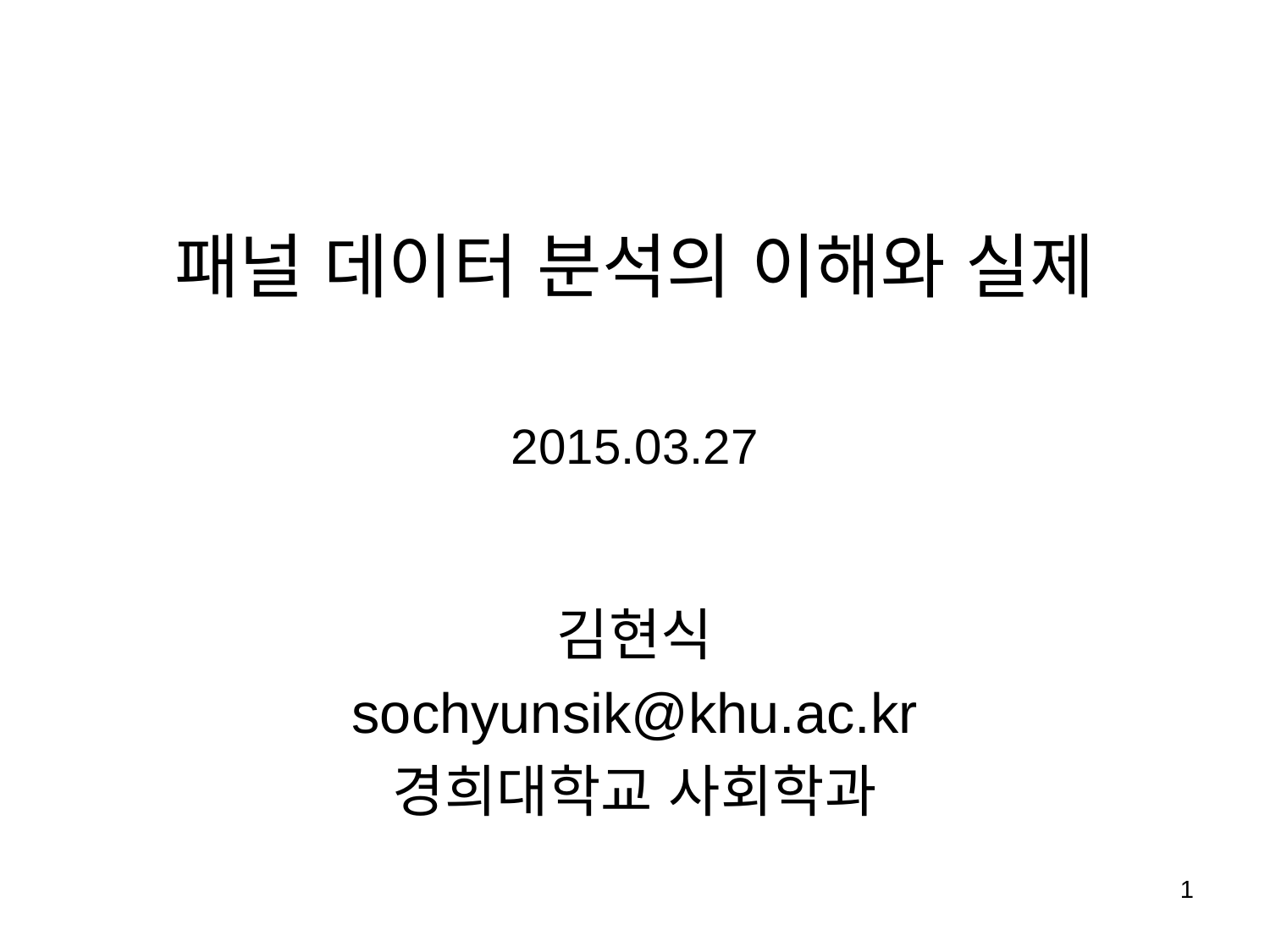

# 패널 데이터 분석의 이해와 실제
2015.03.27
김현식
sochyunsik@khu.ac.kr
경희대학교 사회학과
1